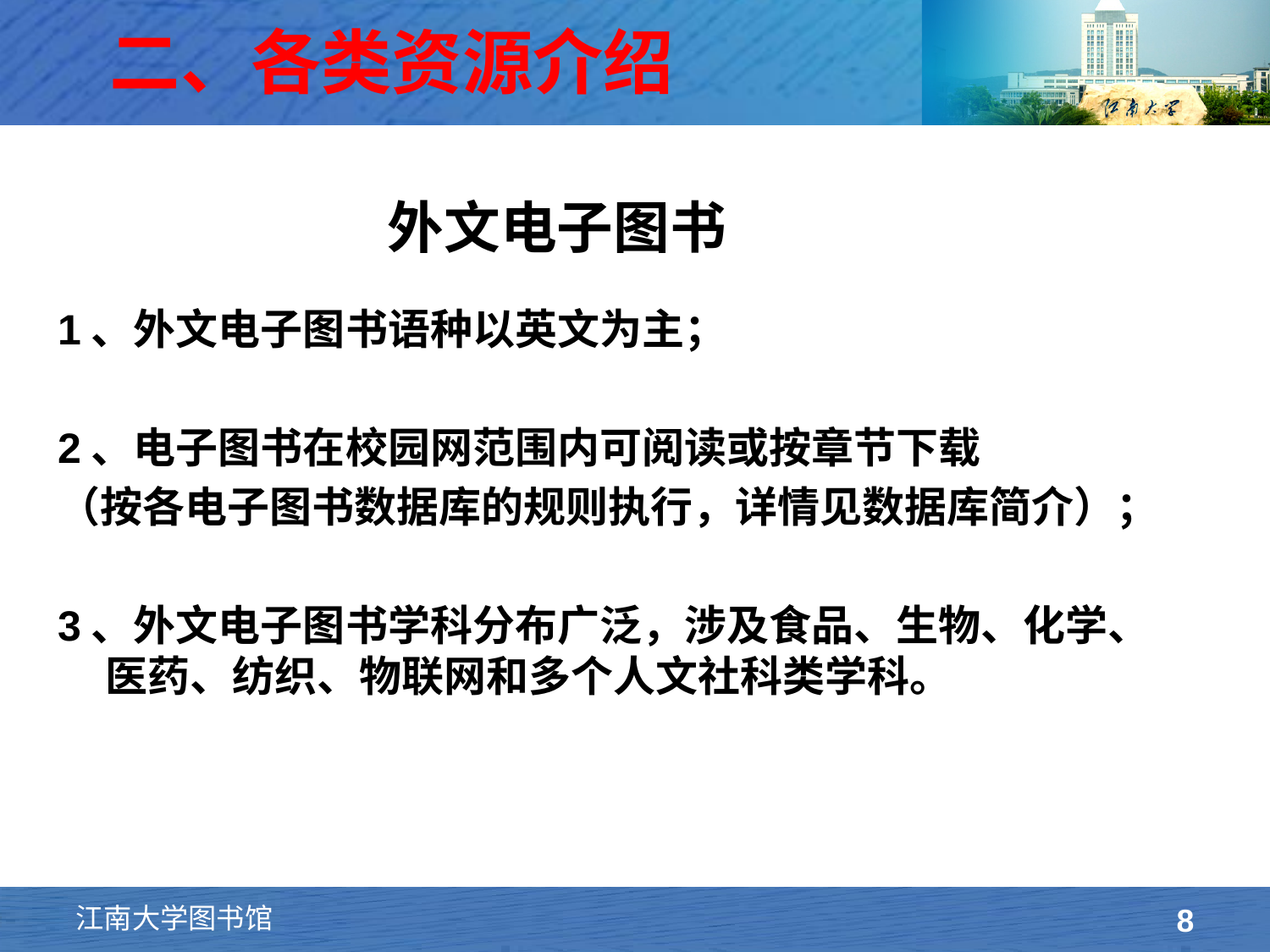

# 二、各类资源介绍
外文电子图书
1、外文电子图书语种以英文为主；

2、电子图书在校园网范围内可阅读或按章节下载
（按各电子图书数据库的规则执行，详情见数据库简介）；

3、外文电子图书学科分布广泛，涉及食品、生物、化学、医药、纺织、物联网和多个人文社科类学科。